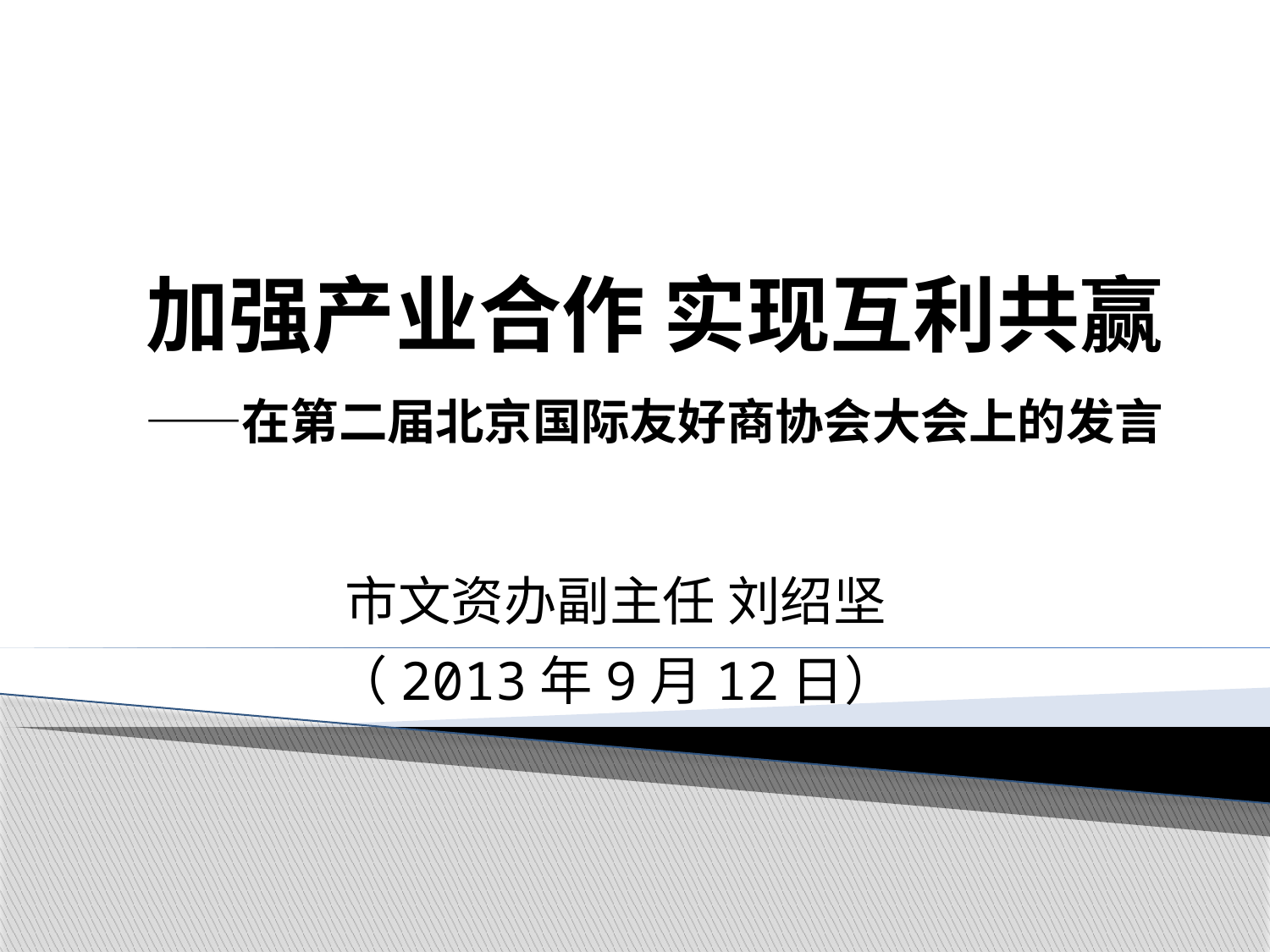

# 加强产业合作 实现互利共赢 ——在第二届北京国际友好商协会大会上的发言
市文资办副主任 刘绍坚
（2013年9月12日）